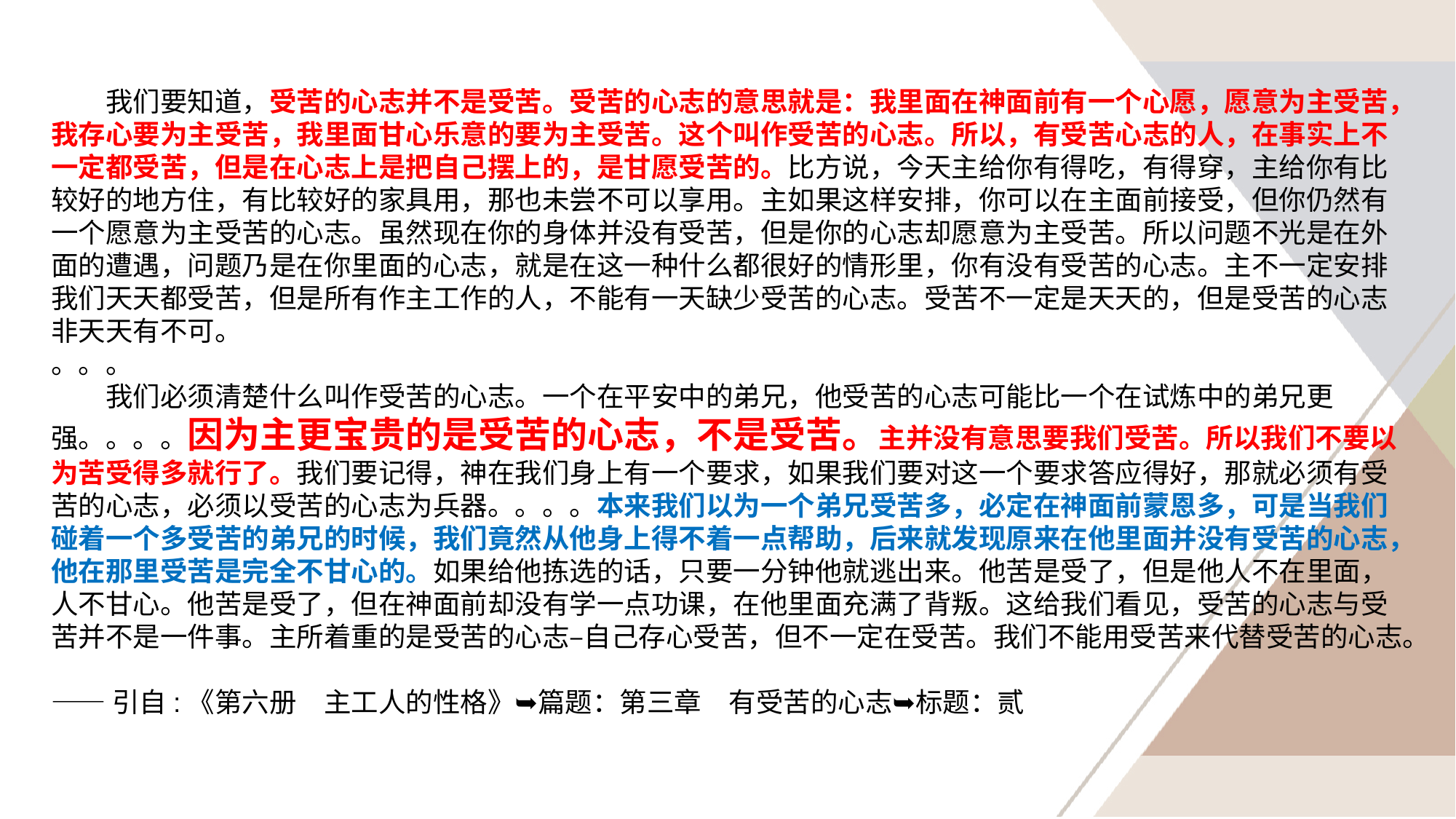

我们要知道，受苦的心志并不是受苦。受苦的心志的意思就是：我里面在神面前有一个心愿，愿意为主受苦，我存心要为主受苦，我里面甘心乐意的要为主受苦。这个叫作受苦的心志。所以，有受苦心志的人，在事实上不一定都受苦，但是在心志上是把自己摆上的，是甘愿受苦的。比方说，今天主给你有得吃，有得穿，主给你有比较好的地方住，有比较好的家具用，那也未尝不可以享用。主如果这样安排，你可以在主面前接受，但你仍然有一个愿意为主受苦的心志。虽然现在你的身体并没有受苦，但是你的心志却愿意为主受苦。所以问题不光是在外面的遭遇，问题乃是在你里面的心志，就是在这一种什么都很好的情形里，你有没有受苦的心志。主不一定安排我们天天都受苦，但是所有作主工作的人，不能有一天缺少受苦的心志。受苦不一定是天天的，但是受苦的心志非天天有不可。
。。。
　　我们必须清楚什么叫作受苦的心志。一个在平安中的弟兄，他受苦的心志可能比一个在试炼中的弟兄更强。。。。因为主更宝贵的是受苦的心志，不是受苦。主并没有意思要我们受苦。所以我们不要以为苦受得多就行了。我们要记得，神在我们身上有一个要求，如果我们要对这一个要求答应得好，那就必须有受苦的心志，必须以受苦的心志为兵器。。。。本来我们以为一个弟兄受苦多，必定在神面前蒙恩多，可是当我们碰着一个多受苦的弟兄的时候，我们竟然从他身上得不着一点帮助，后来就发现原来在他里面并没有受苦的心志，他在那里受苦是完全不甘心的。如果给他拣选的话，只要一分钟他就逃出来。他苦是受了，但是他人不在里面，人不甘心。他苦是受了，但在神面前却没有学一点功课，在他里面充满了背叛。这给我们看见，受苦的心志与受苦并不是一件事。主所着重的是受苦的心志–自己存心受苦，但不一定在受苦。我们不能用受苦来代替受苦的心志。

——引自:《第六册　主工人的性格》➥篇题：第三章　有受苦的心志➥标题：贰